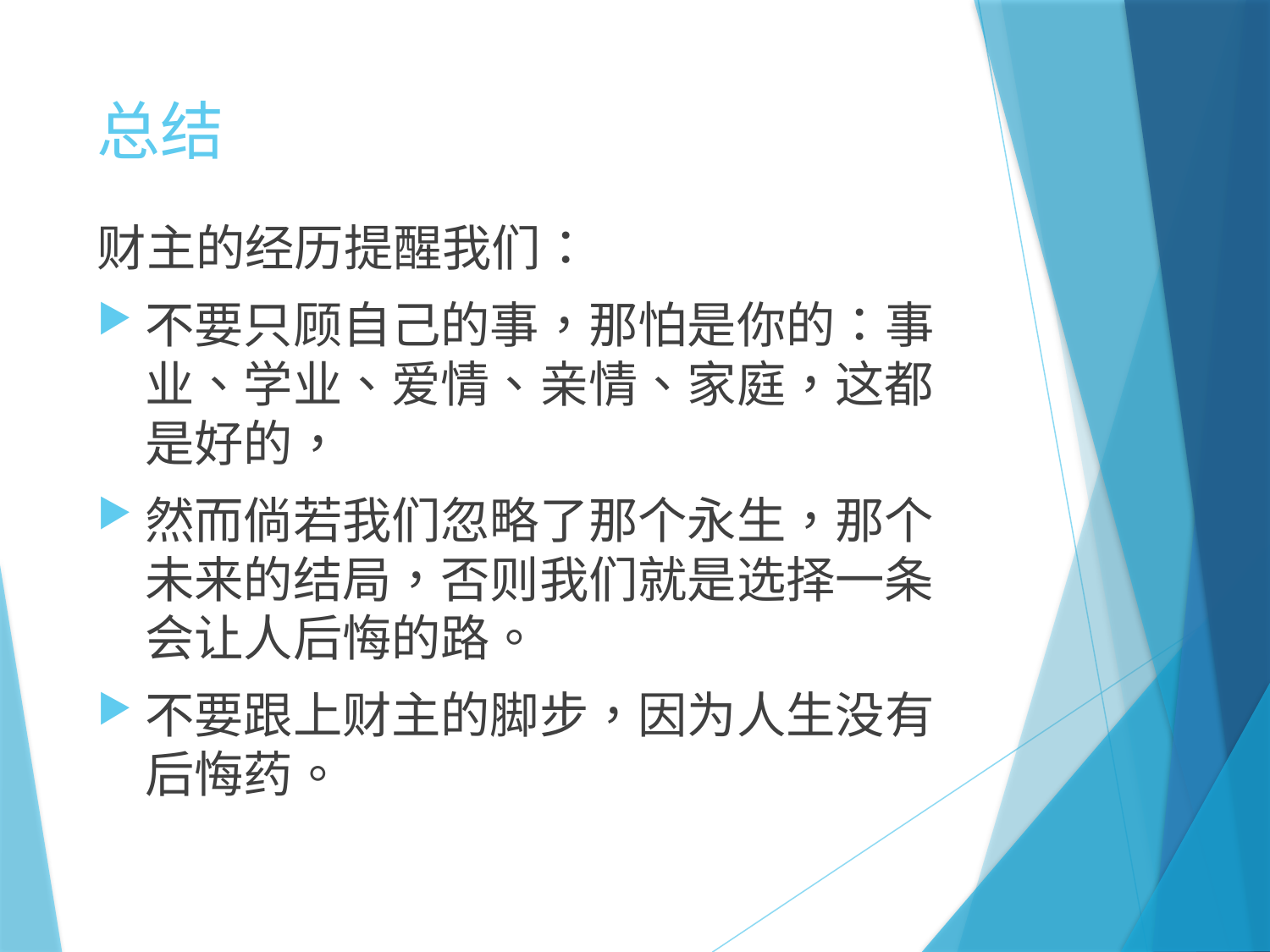

# 总结
财主的经历提醒我们：
不要只顾自己的事，那怕是你的：事业、学业、爱情、亲情、家庭，这都是好的，
然而倘若我们忽略了那个永生，那个未来的结局，否则我们就是选择一条会让人后悔的路。
不要跟上财主的脚步，因为人生没有后悔药。